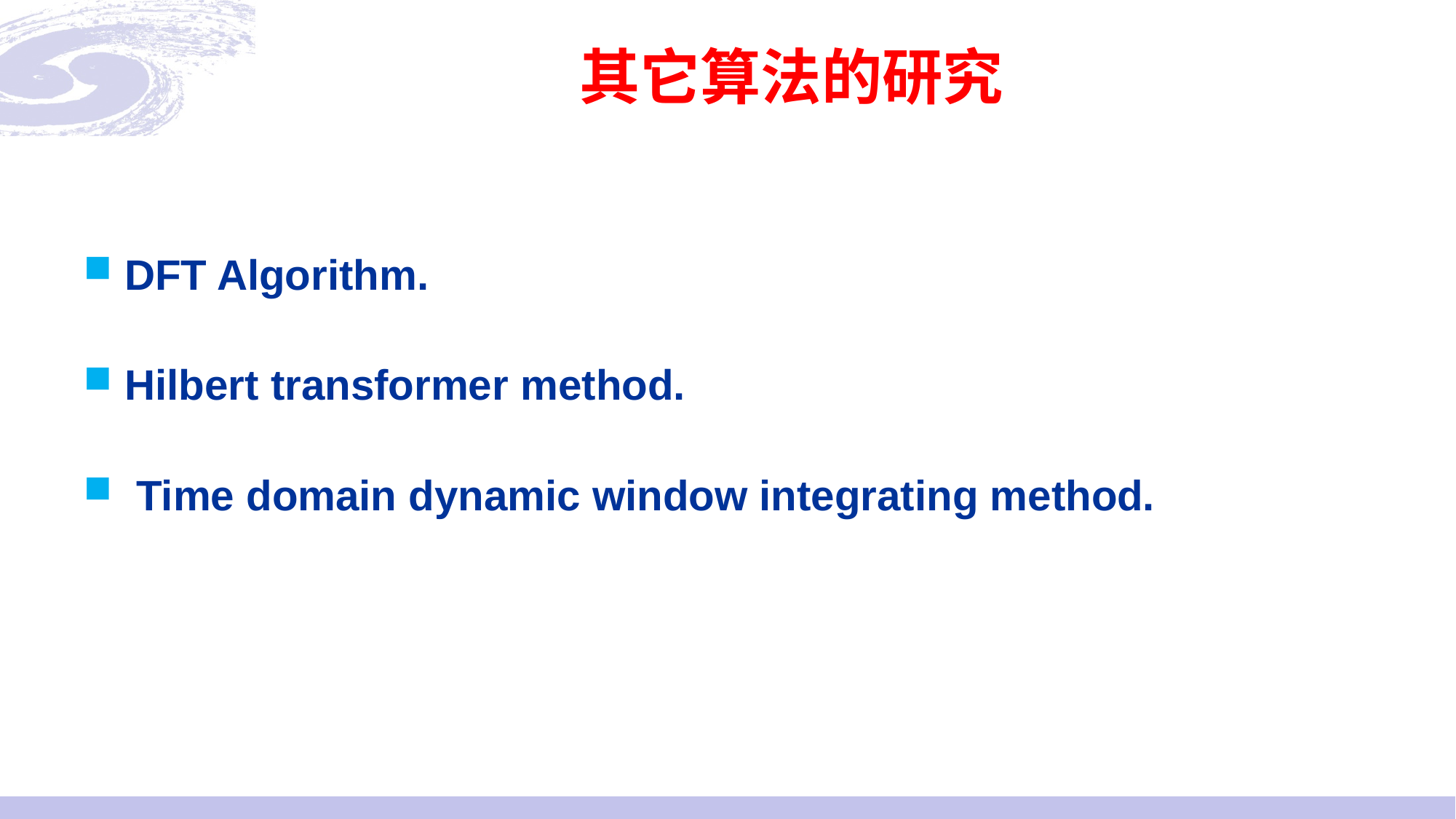

# 其它算法的研究
DFT Algorithm.
Hilbert transformer method.
 Time domain dynamic window integrating method.